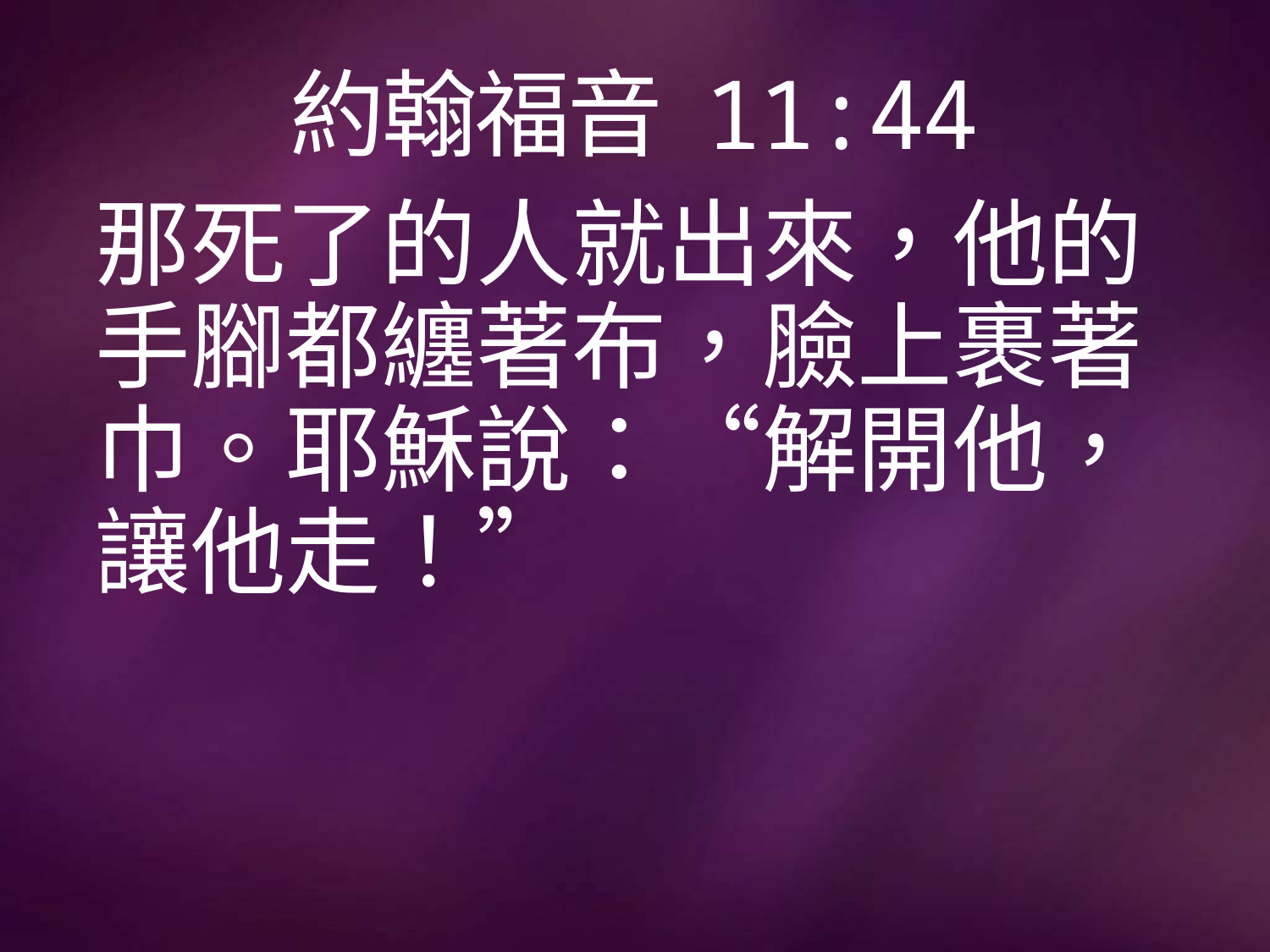

# 約翰福音 11:44
那死了的人就出來，他的手腳都纏著布，臉上裹著巾。耶穌說：“解開他，讓他走！”